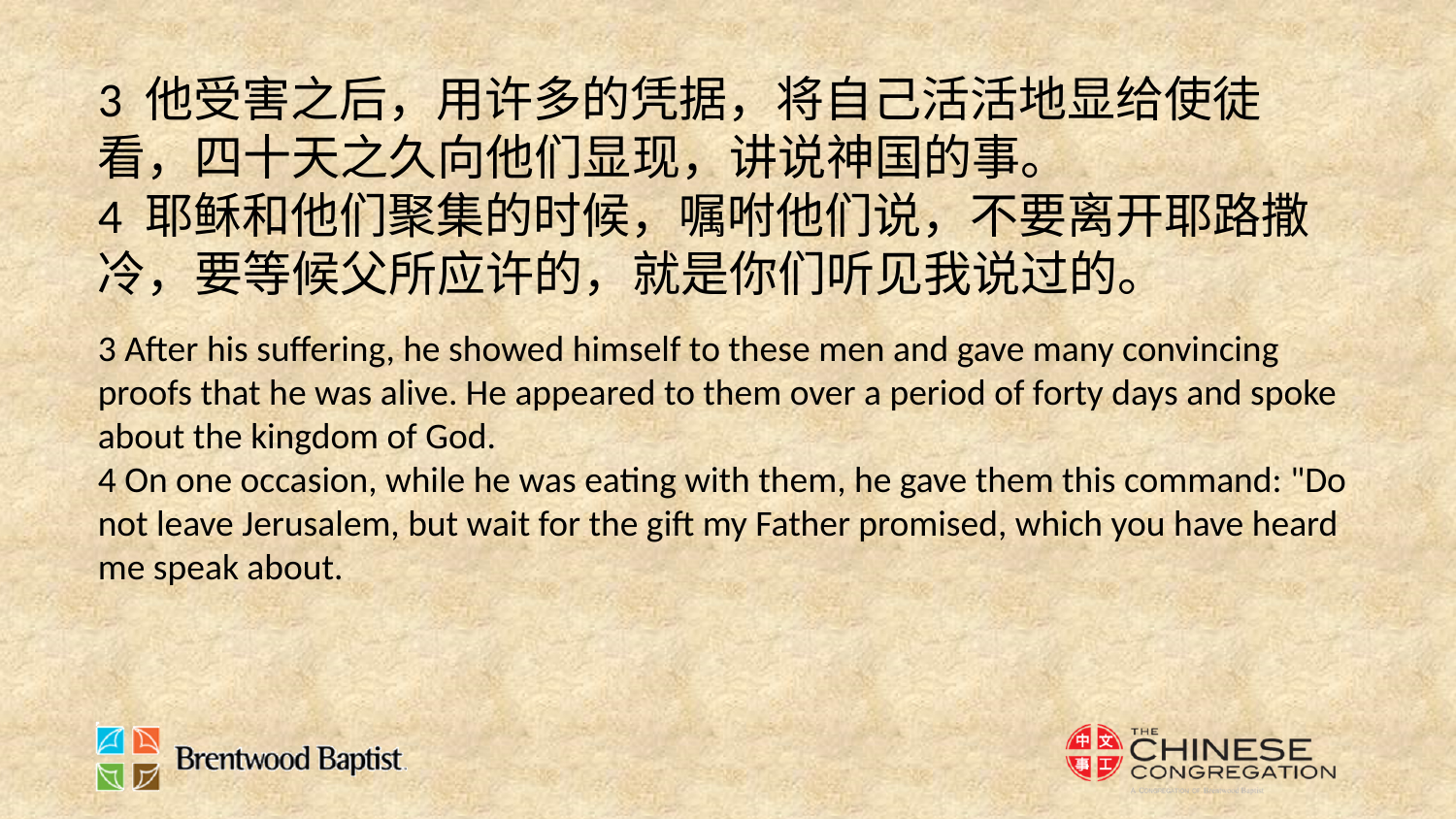

3 他受害之后，用许多的凭据，将自己活活地显给使徒看，四十天之久向他们显现，讲说神国的事。
4 耶稣和他们聚集的时候，嘱咐他们说，不要离开耶路撒冷，要等候父所应许的，就是你们听见我说过的。

3 After his suffering, he showed himself to these men and gave many convincing proofs that he was alive. He appeared to them over a period of forty days and spoke about the kingdom of God.
4 On one occasion, while he was eating with them, he gave them this command: "Do not leave Jerusalem, but wait for the gift my Father promised, which you have heard me speak about.